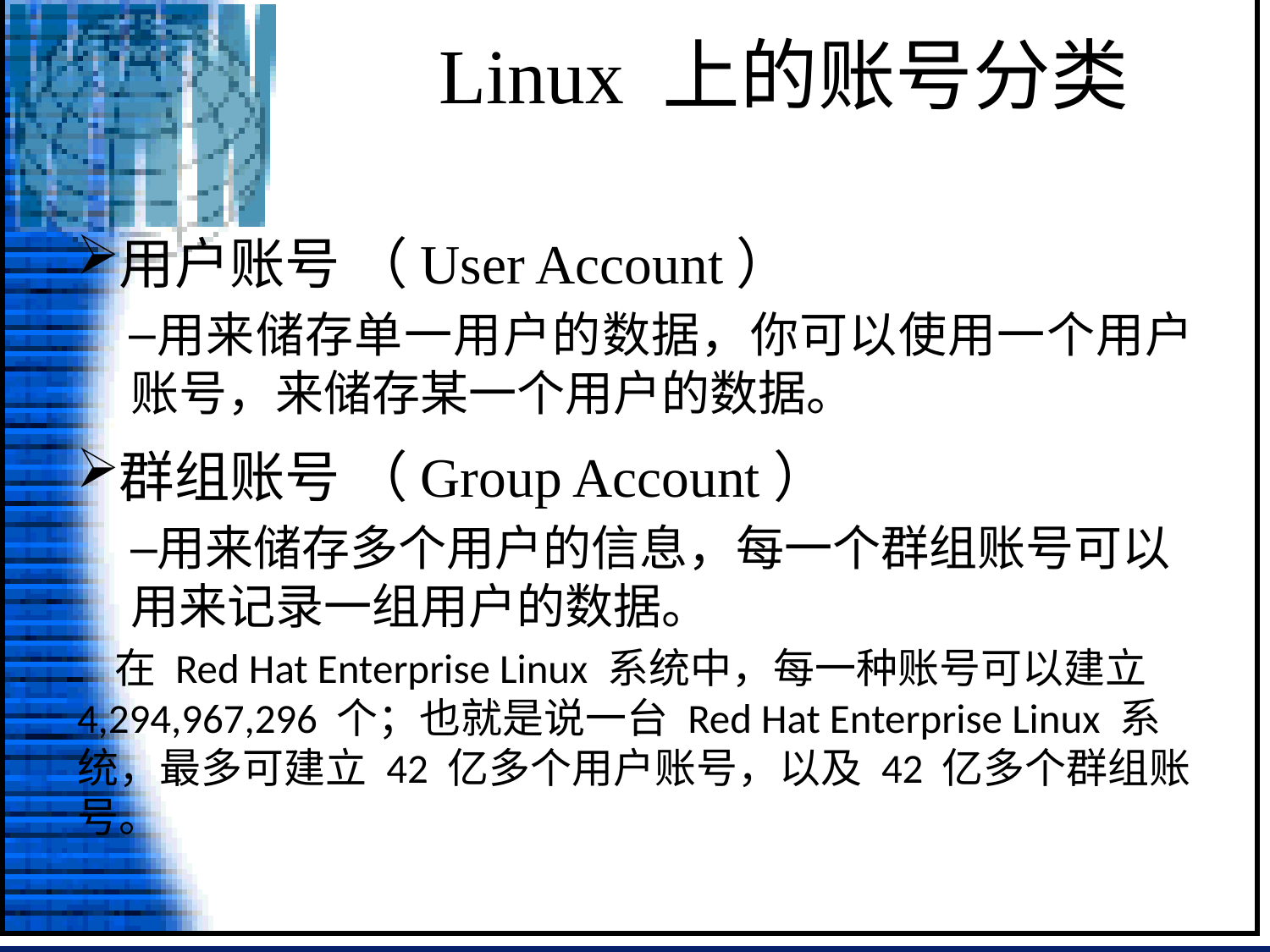

# Linux 上的账号分类
用户账号 （User Account）
用来储存单一用户的数据，你可以使用一个用户账号，来储存某一个用户的数据。
群组账号 （Group Account）
用来储存多个用户的信息，每一个群组账号可以用来记录一组用户的数据。
	   在 Red Hat Enterprise Linux 系统中，每一种账号可以建立 4,294,967,296 个；也就是说一台 Red Hat Enterprise Linux 系统，最多可建立 42 亿多个用户账号，以及 42 亿多个群组账号。